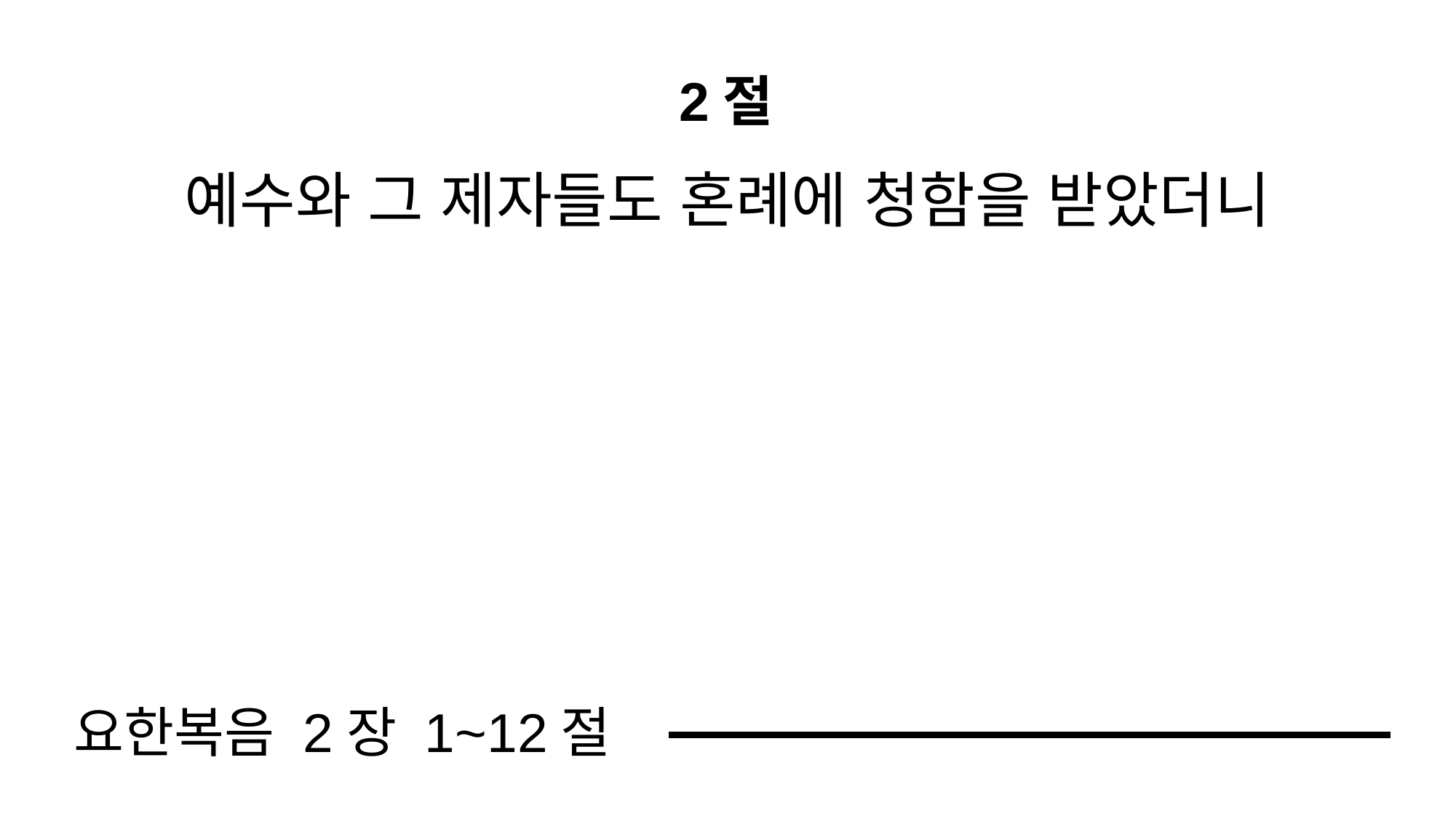

2절
예수와 그 제자들도 혼례에 청함을 받았더니
요한복음 2장 1~12절